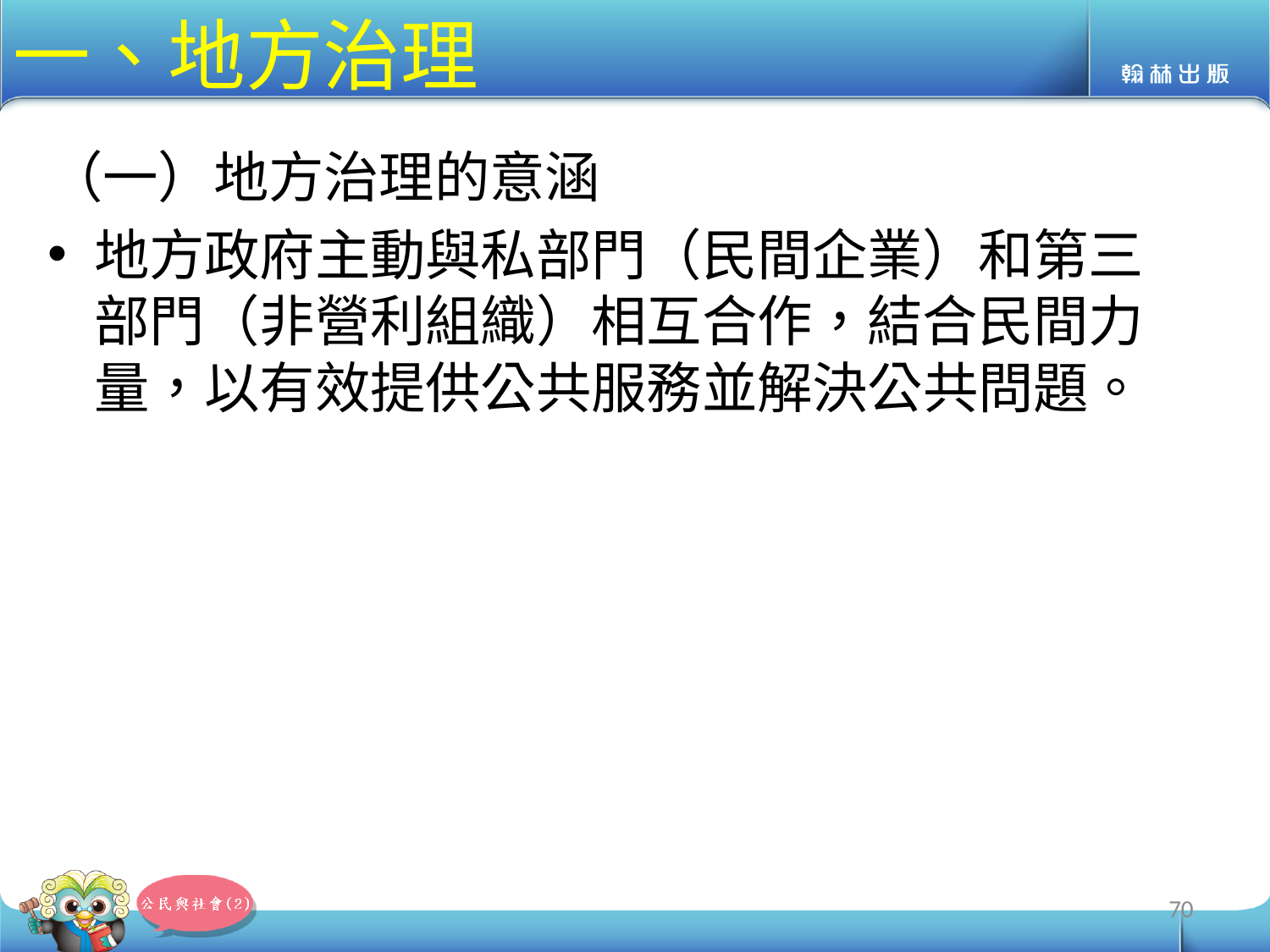

# 一、地方治理
（一）地方治理的意涵
地方政府主動與私部門（民間企業）和第三部門（非營利組織）相互合作，結合民間力量，以有效提供公共服務並解決公共問題。
70